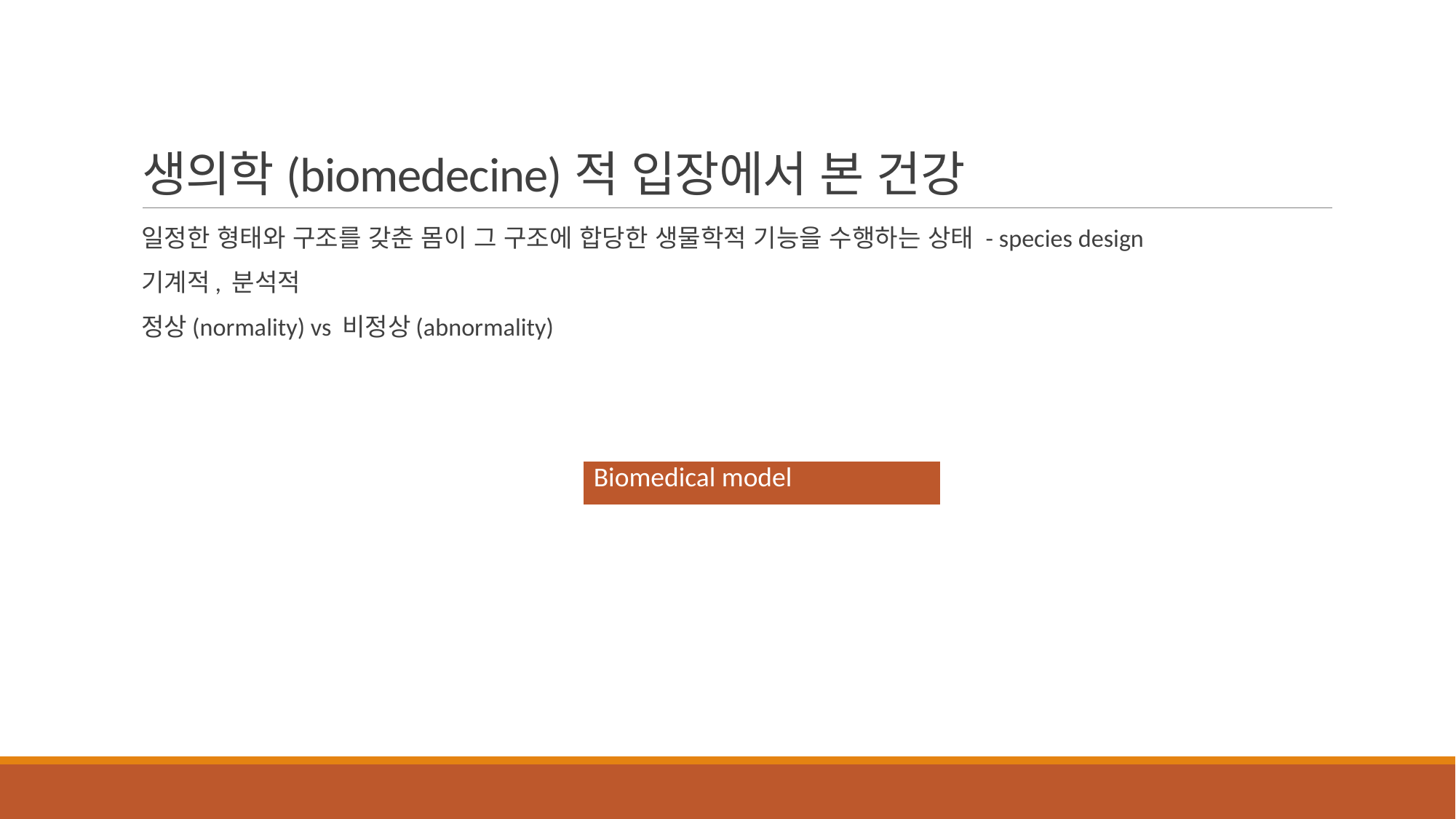

# 생의학(biomedecine)적 입장에서 본 건강
일정한 형태와 구조를 갖춘 몸이 그 구조에 합당한 생물학적 기능을 수행하는 상태 - species design
기계적, 분석적
정상(normality) vs 비정상(abnormality)

| Biomedical model |
| --- |